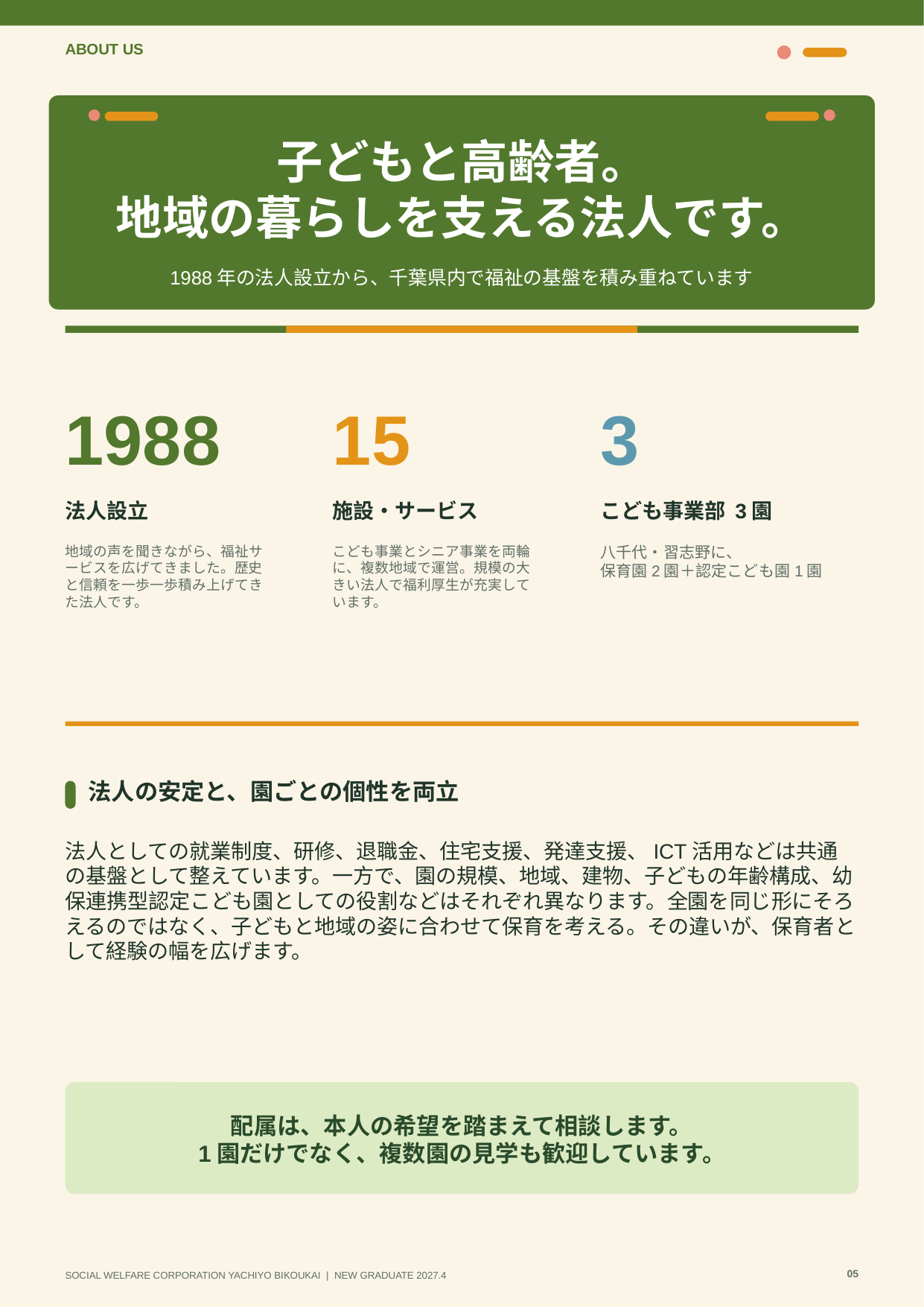

ABOUT US

子どもと高齢者。
地域の暮らしを支える法人です。
1988年の法人設立から、千葉県内で福祉の基盤を積み重ねています

1988
15
3
法人設立
施設・サービス
こども事業部 3園
地域の声を聞きながら、福祉サービスを広げてきました。歴史と信頼を一歩一歩積み上げてきた法人です。
こども事業とシニア事業を両輪に、複数地域で運営。規模の大きい法人で福利厚生が充実しています。
八千代・習志野に、
保育園2園＋認定こども園1園

法人の安定と、園ごとの個性を両立

法人としての就業制度、研修、退職金、住宅支援、発達支援、ICT活用などは共通の基盤として整えています。一方で、園の規模、地域、建物、子どもの年齢構成、幼保連携型認定こども園としての役割などはそれぞれ異なります。全園を同じ形にそろえるのではなく、子どもと地域の姿に合わせて保育を考える。その違いが、保育者として経験の幅を広げます。

配属は、本人の希望を踏まえて相談します。
1園だけでなく、複数園の見学も歓迎しています。
05
SOCIAL WELFARE CORPORATION YACHIYO BIKOUKAI  |  NEW GRADUATE 2027.4